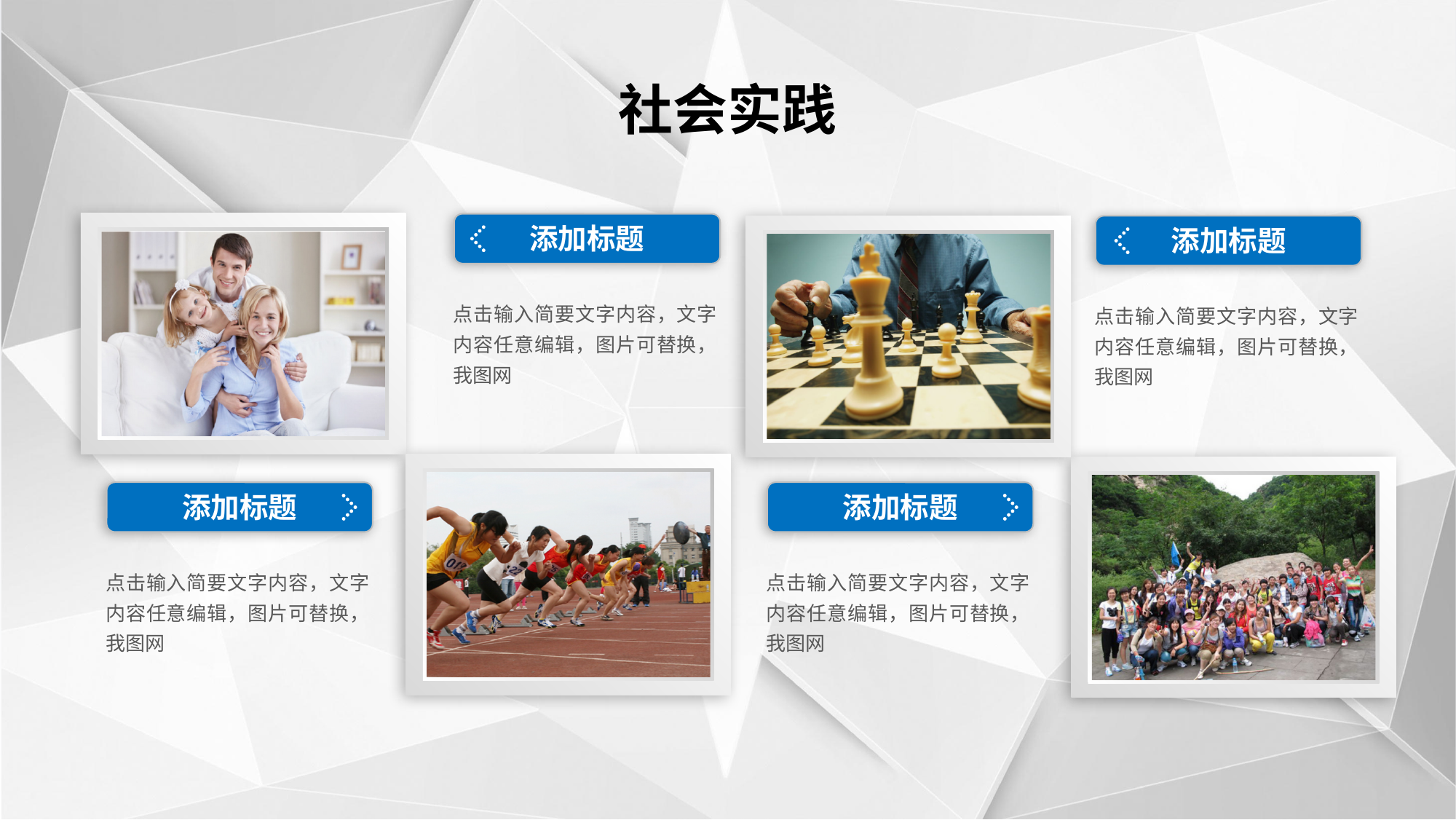

社会实践

添加标题

添加标题

点击输入简要文字内容，文字内容任意编辑，图片可替换，我图网
点击输入简要文字内容，文字内容任意编辑，图片可替换，我图网

添加标题

添加标题

点击输入简要文字内容，文字内容任意编辑，图片可替换，我图网
点击输入简要文字内容，文字内容任意编辑，图片可替换，我图网
延迟符